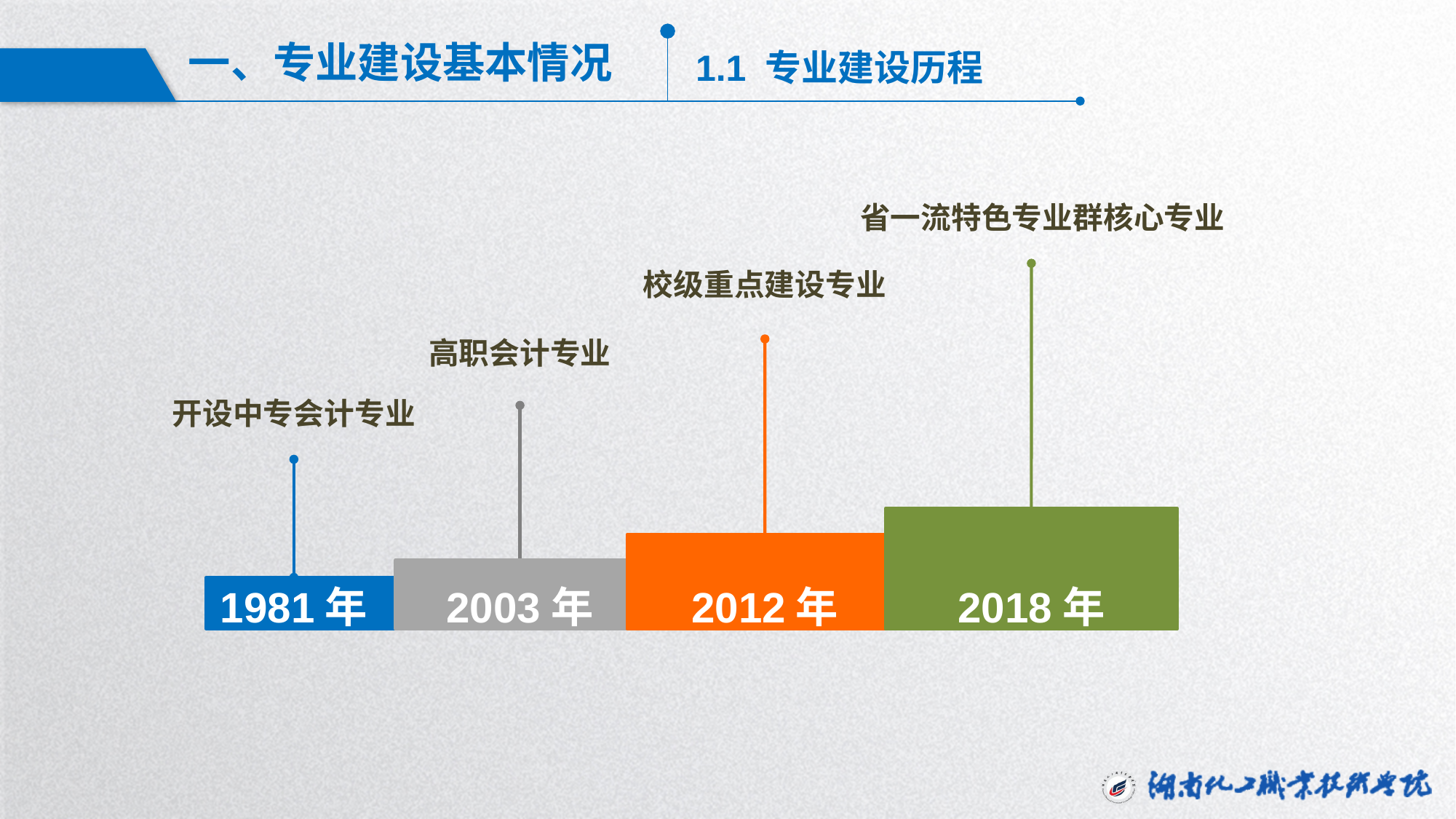

一、专业建设基本情况
1.1 专业建设历程

省一流特色专业群核心专业
校级重点建设专业
高职会计专业
开设中专会计专业

1981年
2003年
2012年
2018年